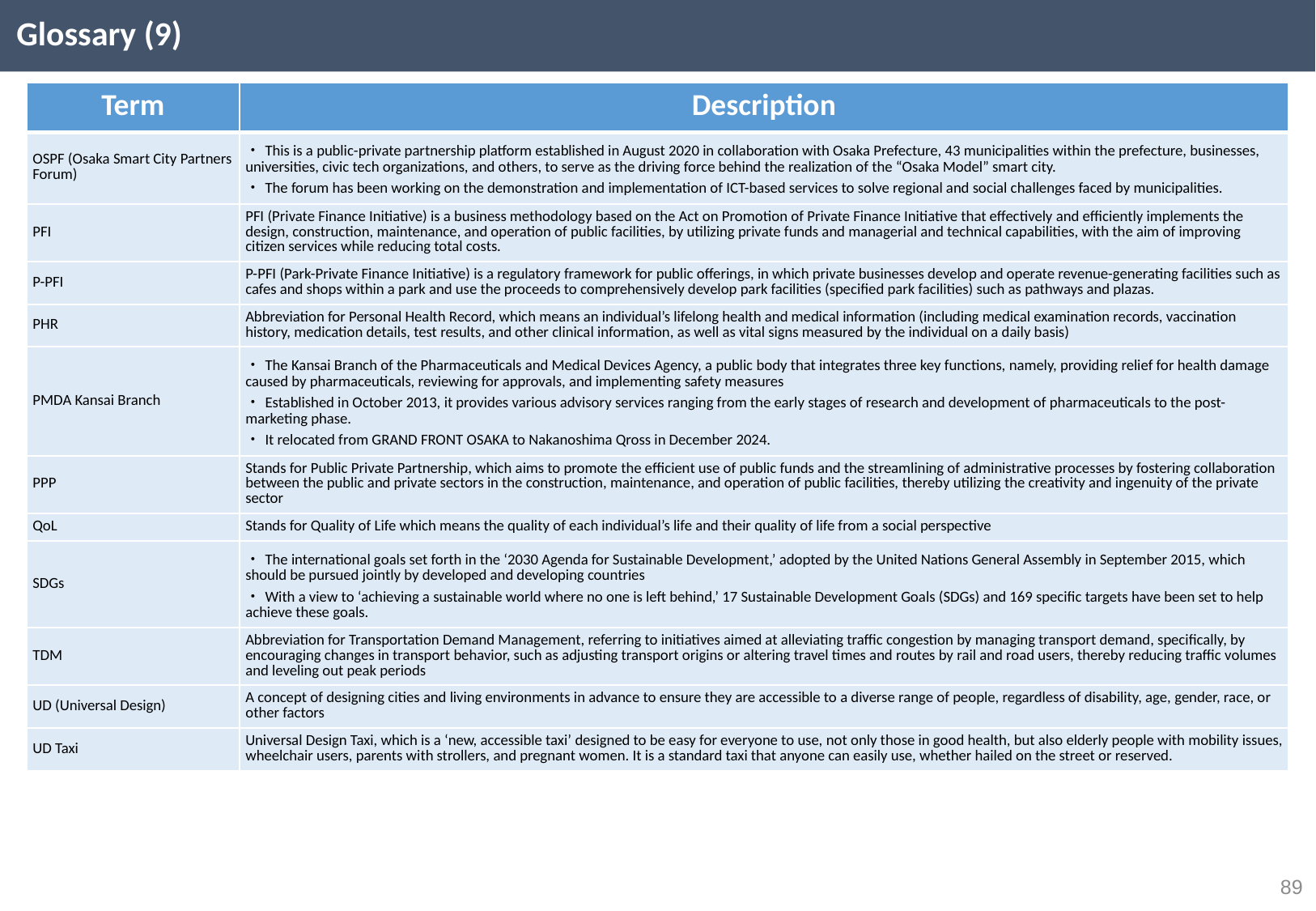

Glossary (9)
| Term | Description |
| --- | --- |
| OSPF (Osaka Smart City Partners Forum) | ・This is a public-private partnership platform established in August 2020 in collaboration with Osaka Prefecture, 43 municipalities within the prefecture, businesses, universities, civic tech organizations, and others, to serve as the driving force behind the realization of the “Osaka Model” smart city. ・The forum has been working on the demonstration and implementation of ICT-based services to solve regional and social challenges faced by municipalities. |
| PFI | PFI (Private Finance Initiative) is a business methodology based on the Act on Promotion of Private Finance Initiative that effectively and efficiently implements the design, construction, maintenance, and operation of public facilities, by utilizing private funds and managerial and technical capabilities, with the aim of improving citizen services while reducing total costs. |
| P-PFI | P-PFI (Park-Private Finance Initiative) is a regulatory framework for public offerings, in which private businesses develop and operate revenue-generating facilities such as cafes and shops within a park and use the proceeds to comprehensively develop park facilities (specified park facilities) such as pathways and plazas. |
| PHR | Abbreviation for Personal Health Record, which means an individual’s lifelong health and medical information (including medical examination records, vaccination history, medication details, test results, and other clinical information, as well as vital signs measured by the individual on a daily basis) |
| PMDA Kansai Branch | ・The Kansai Branch of the Pharmaceuticals and Medical Devices Agency, a public body that integrates three key functions, namely, providing relief for health damage caused by pharmaceuticals, reviewing for approvals, and implementing safety measures ・Established in October 2013, it provides various advisory services ranging from the early stages of research and development of pharmaceuticals to the post-marketing phase. ・It relocated from GRAND FRONT OSAKA to Nakanoshima Qross in December 2024. |
| PPP | Stands for Public Private Partnership, which aims to promote the efficient use of public funds and the streamlining of administrative processes by fostering collaboration between the public and private sectors in the construction, maintenance, and operation of public facilities, thereby utilizing the creativity and ingenuity of the private sector |
| QoL | Stands for Quality of Life which means the quality of each individual’s life and their quality of life from a social perspective |
| SDGs | ・The international goals set forth in the ‘2030 Agenda for Sustainable Development,’ adopted by the United Nations General Assembly in September 2015, which should be pursued jointly by developed and developing countries ・With a view to ‘achieving a sustainable world where no one is left behind,’ 17 Sustainable Development Goals (SDGs) and 169 specific targets have been set to help achieve these goals. |
| TDM | Abbreviation for Transportation Demand Management, referring to initiatives aimed at alleviating traffic congestion by managing transport demand, specifically, by encouraging changes in transport behavior, such as adjusting transport origins or altering travel times and routes by rail and road users, thereby reducing traffic volumes and leveling out peak periods |
| UD (Universal Design) | A concept of designing cities and living environments in advance to ensure they are accessible to a diverse range of people, regardless of disability, age, gender, race, or other factors |
| UD Taxi | Universal Design Taxi, which is a ‘new, accessible taxi’ designed to be easy for everyone to use, not only those in good health, but also elderly people with mobility issues, wheelchair users, parents with strollers, and pregnant women. It is a standard taxi that anyone can easily use, whether hailed on the street or reserved. |
89